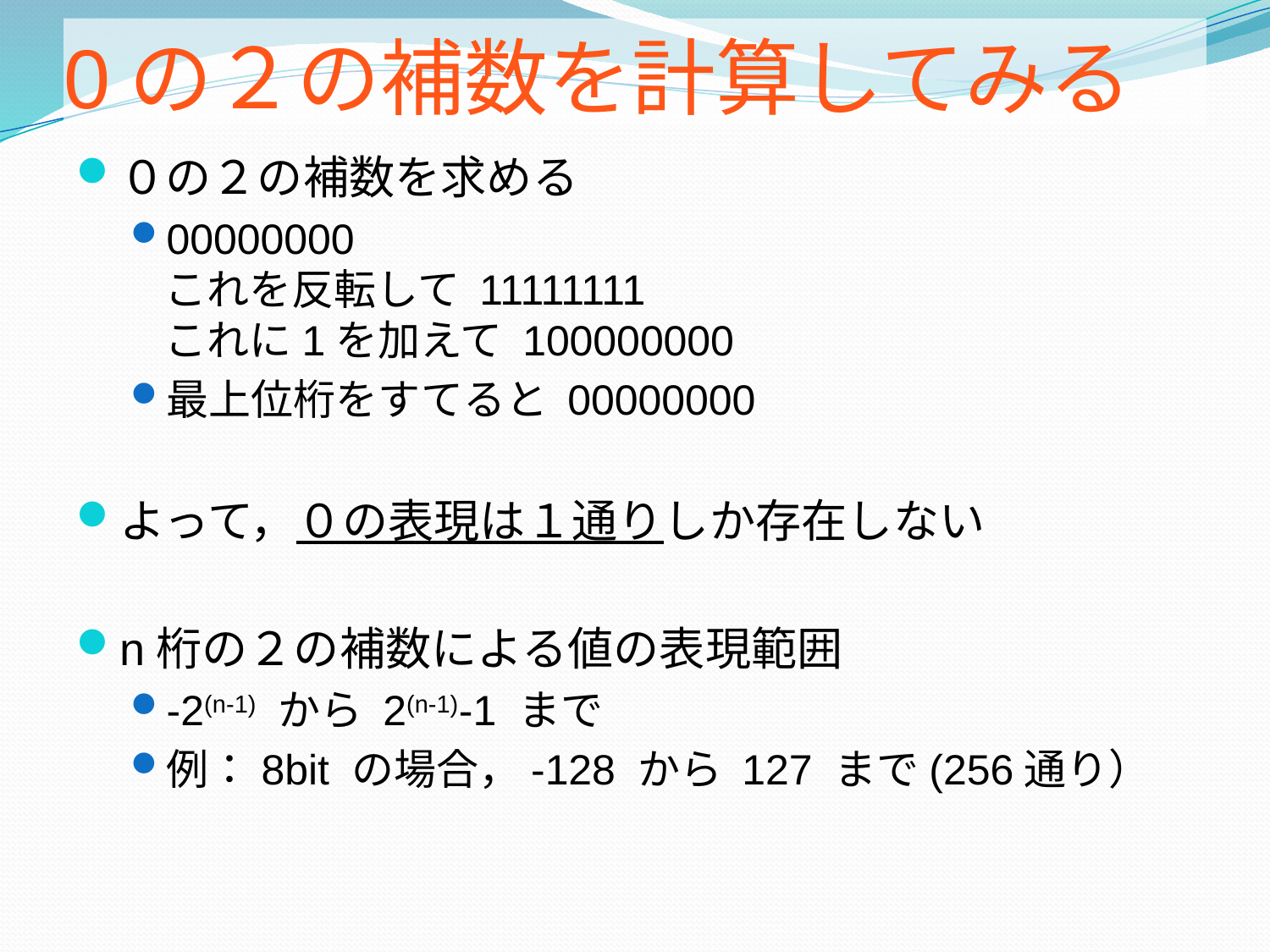

# 0の２の補数を計算してみる
０の２の補数を求める
00000000
これを反転して 11111111
これに1を加えて 100000000
最上位桁をすてると 00000000

よって，０の表現は１通りしか存在しない

n桁の２の補数による値の表現範囲
-2(n-1) から 2(n-1)-1 まで
例：8bit の場合，-128 から 127 まで(256通り）